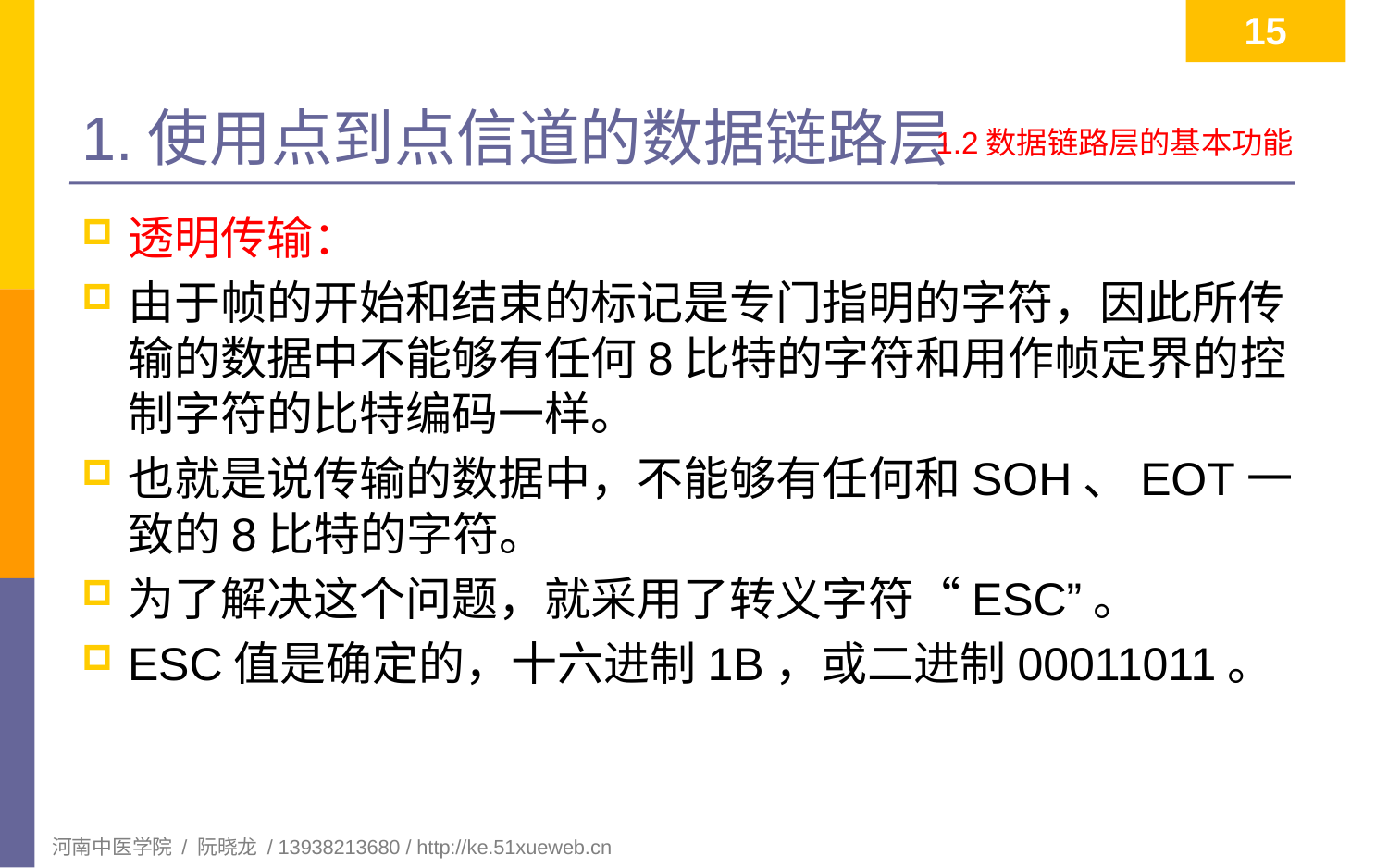

15
# 1.使用点到点信道的数据链路层
1.2数据链路层的基本功能
透明传输：
由于帧的开始和结束的标记是专门指明的字符，因此所传输的数据中不能够有任何8比特的字符和用作帧定界的控制字符的比特编码一样。
也就是说传输的数据中，不能够有任何和SOH、EOT一致的8比特的字符。
为了解决这个问题，就采用了转义字符“ESC”。
ESC值是确定的，十六进制1B，或二进制00011011。